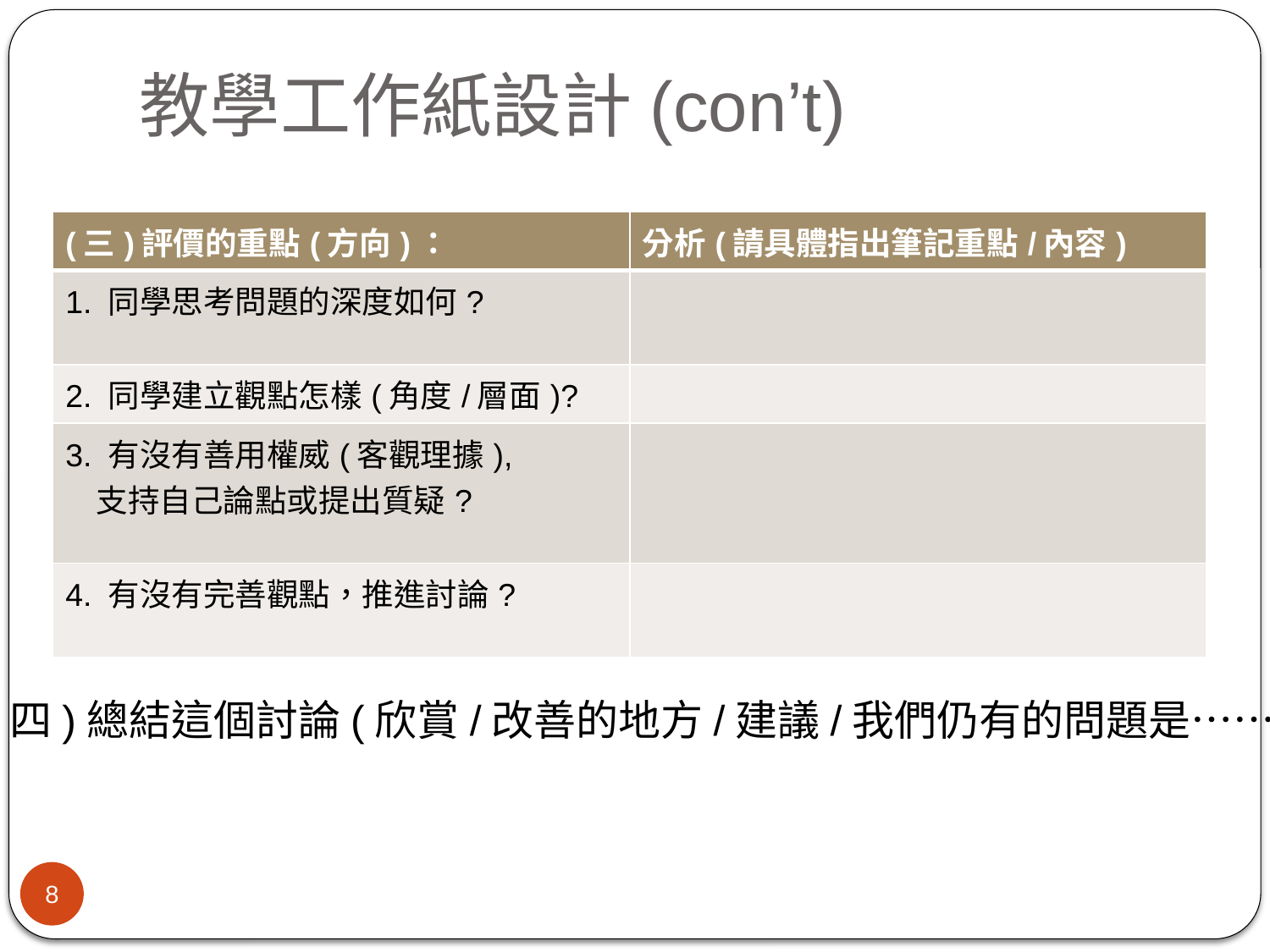

# 教學工作紙設計(con’t)
| (三)評價的重點(方向)： | 分析(請具體指出筆記重點/內容) |
| --- | --- |
| 1. 同學思考問題的深度如何? |  |
| 2. 同學建立觀點怎樣(角度/層面)? |  |
| 3. 有沒有善用權威(客觀理據), 支持自己論點或提出質疑? |  |
| 4. 有沒有完善觀點，推進討論? |  |
(四)總結這個討論(欣賞/改善的地方/建議/我們仍有的問題是……)

8